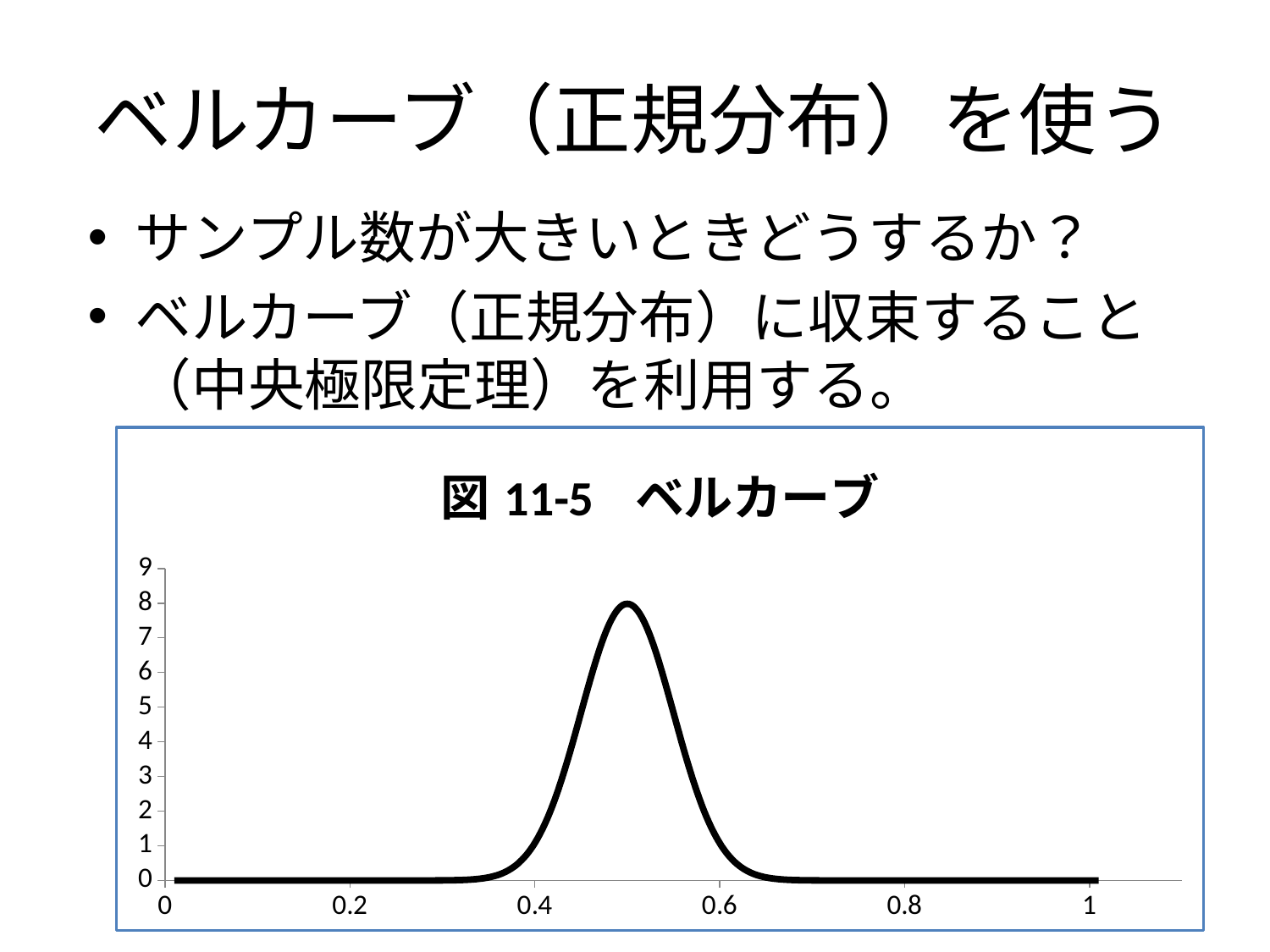

# ベルカーブ（正規分布）を使う
サンプル数が大きいときどうするか？
ベルカーブ（正規分布）に収束すること（中央極限定理）を利用する。

### Chart: 図11-5   ベルカーブ

| Category |  |
|---|---|